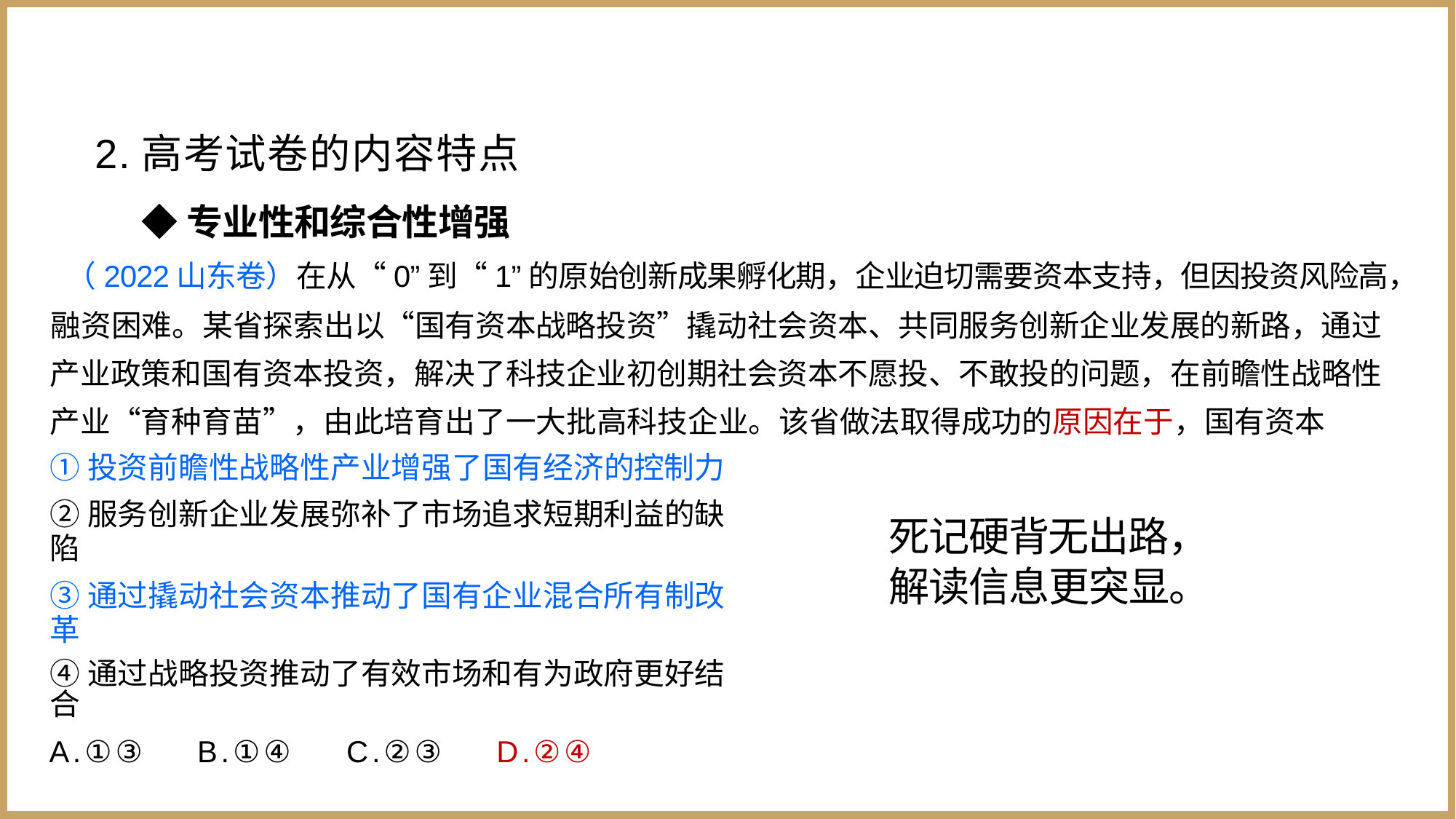

2.高考试卷的内容特点
◆专业性和综合性增强
（2022山东卷）在从“0”到“1”的原始创新成果孵化期，企业迫切需要资本支持，但因投资风险高，
融资困难。某省探索出以“国有资本战略投资”撬动社会资本、共同服务创新企业发展的新路，通过  产业政策和国有资本投资，解决了科技企业初创期社会资本不愿投、不敢投的问题，在前瞻性战略性  产业“育种育苗”，由此培育出了一大批高科技企业。该省做法取得成功的原因在于，国有资本

①投资前瞻性战略性产业增强了国有经济的控制力
②服务创新企业发展弥补了市场追求短期利益的缺陷
③通过撬动社会资本推动了国有企业混合所有制改革
④通过战略投资推动了有效市场和有为政府更好结合
A.①③      B.①④      C.②③      D.②④

死记硬背无出路，  解读信息更突显。